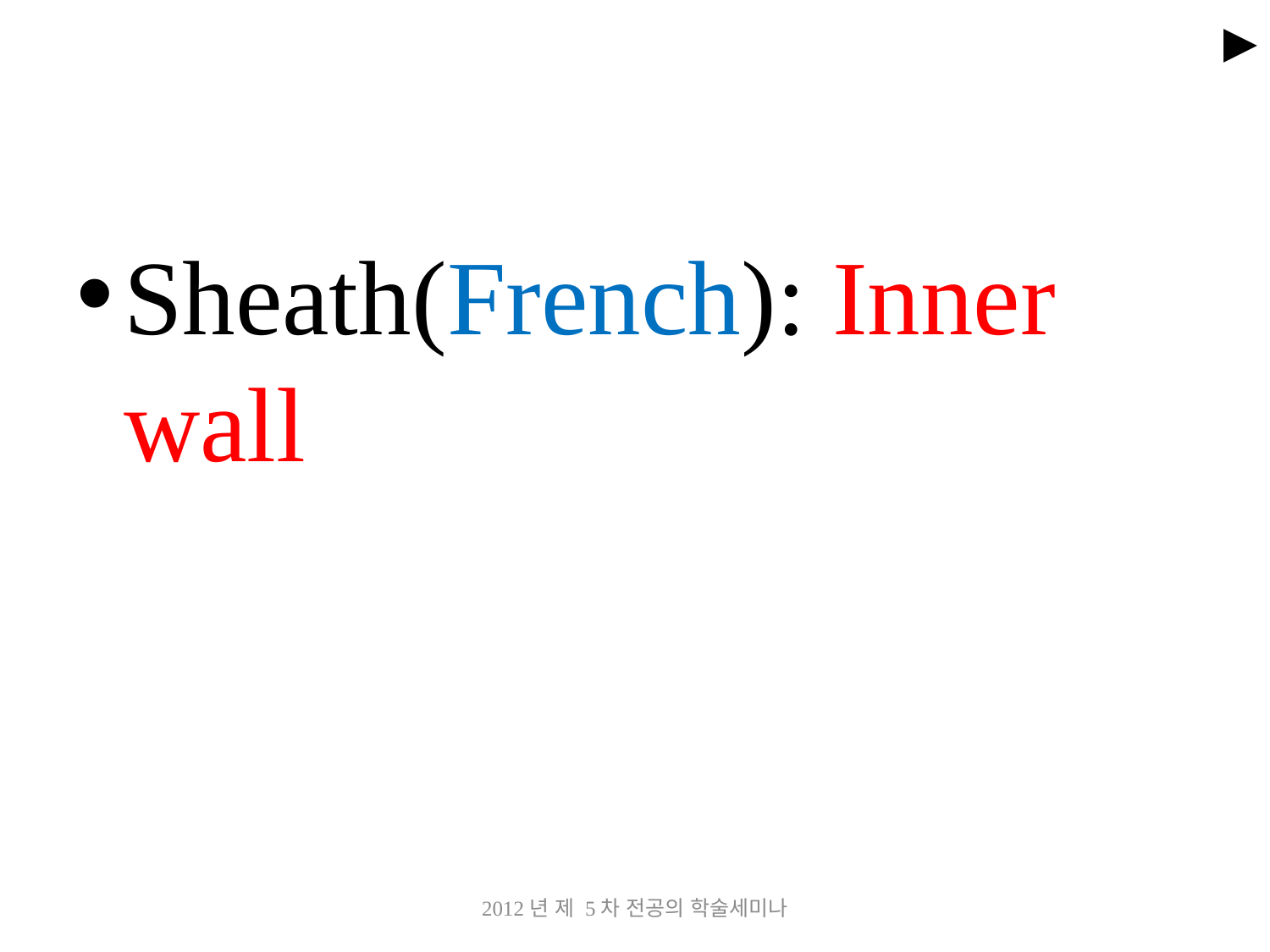

►
#
Sheath(French): Inner wall
2012년 제 5차 전공의 학술세미나